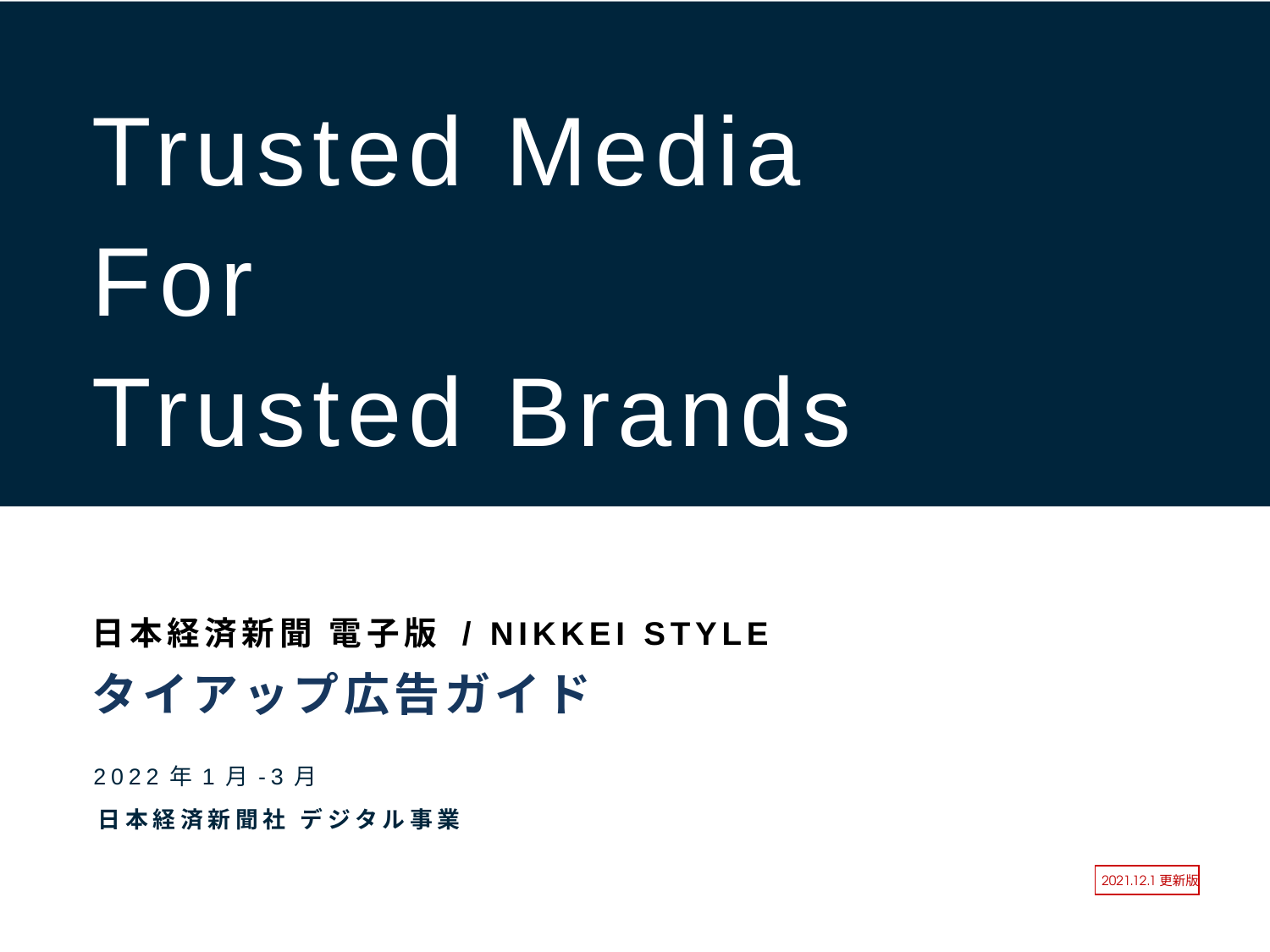

Trusted Media
For
Trusted Brands
日本経済新聞 電子版 / NIKKEI STYLE
タイアップ広告ガイド
2022年1月-3月
日本経済新聞社 デジタル事業

2021.12.1更新版